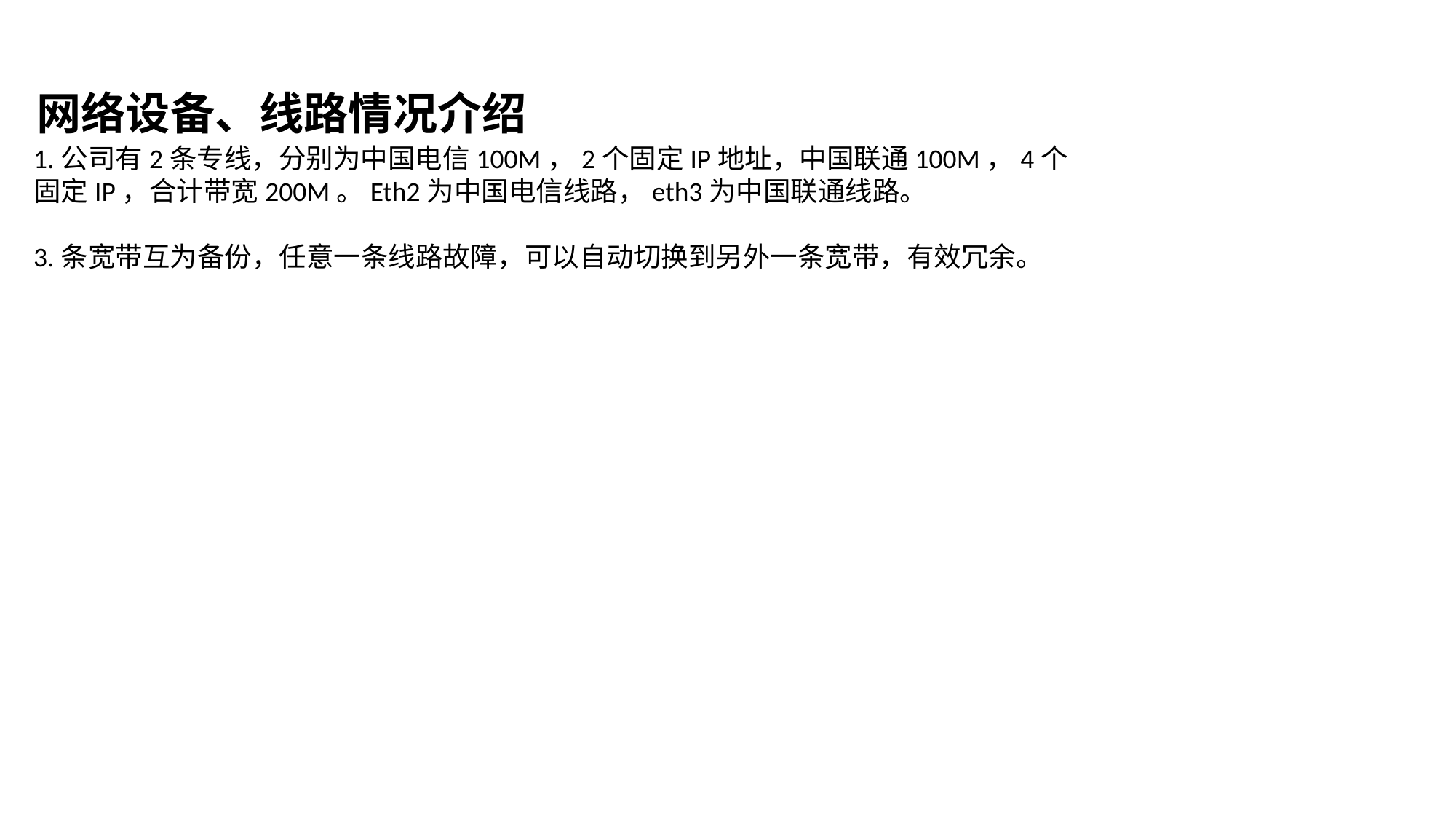

网络设备、线路情况介绍
1.公司有2条专线，分别为中国电信100M，2个固定IP地址，中国联通100M，4个固定IP，合计带宽200M。Eth2为中国电信线路，eth3为中国联通线路。

3.条宽带互为备份，任意一条线路故障，可以自动切换到另外一条宽带，有效冗余。